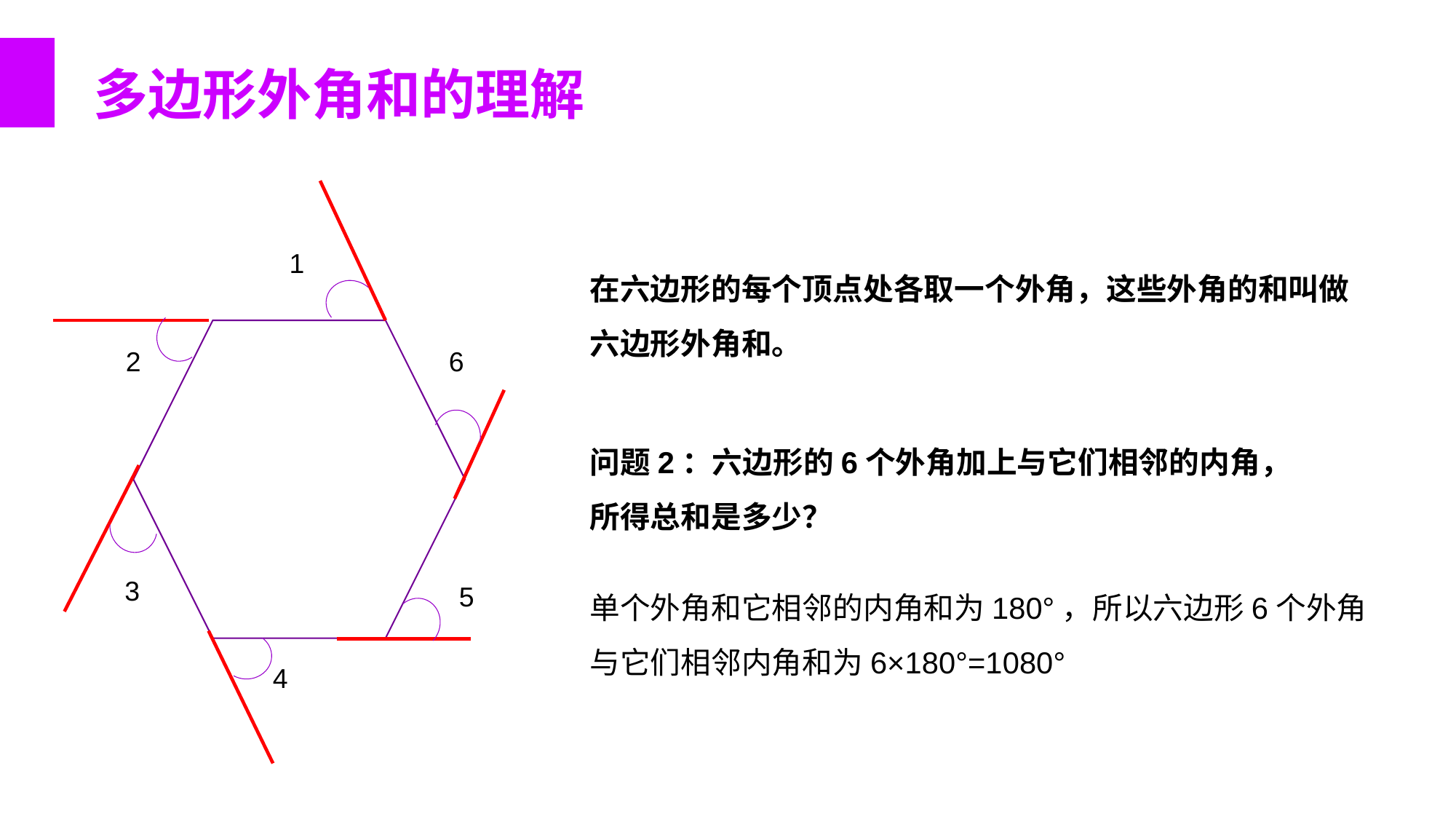

多边形外角和的理解
1

2
6

3
5

4
在六边形的每个顶点处各取一个外角，这些外角的和叫做六边形外角和。

问题2：六边形的6个外角加上与它们相邻的内角，所得总和是多少？
单个外角和它相邻的内角和为180°，所以六边形6个外角与它们相邻内角和为6×180°=1080°